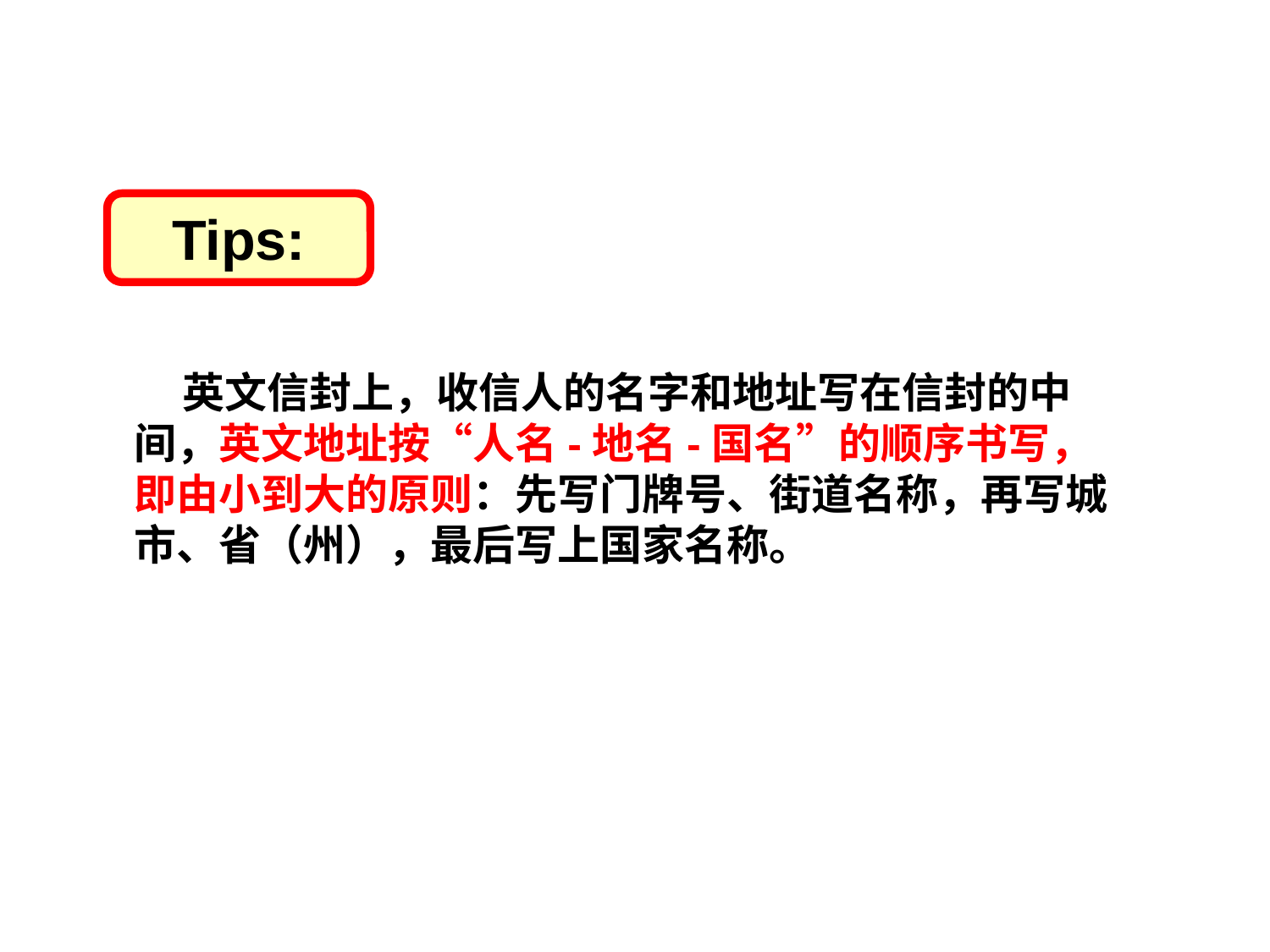

Tips:
    英文信封上，收信人的名字和地址写在信封的中间，英文地址按“人名-地名-国名”的顺序书写，即由小到大的原则：先写门牌号、街道名称，再写城市、省（州），最后写上国家名称。